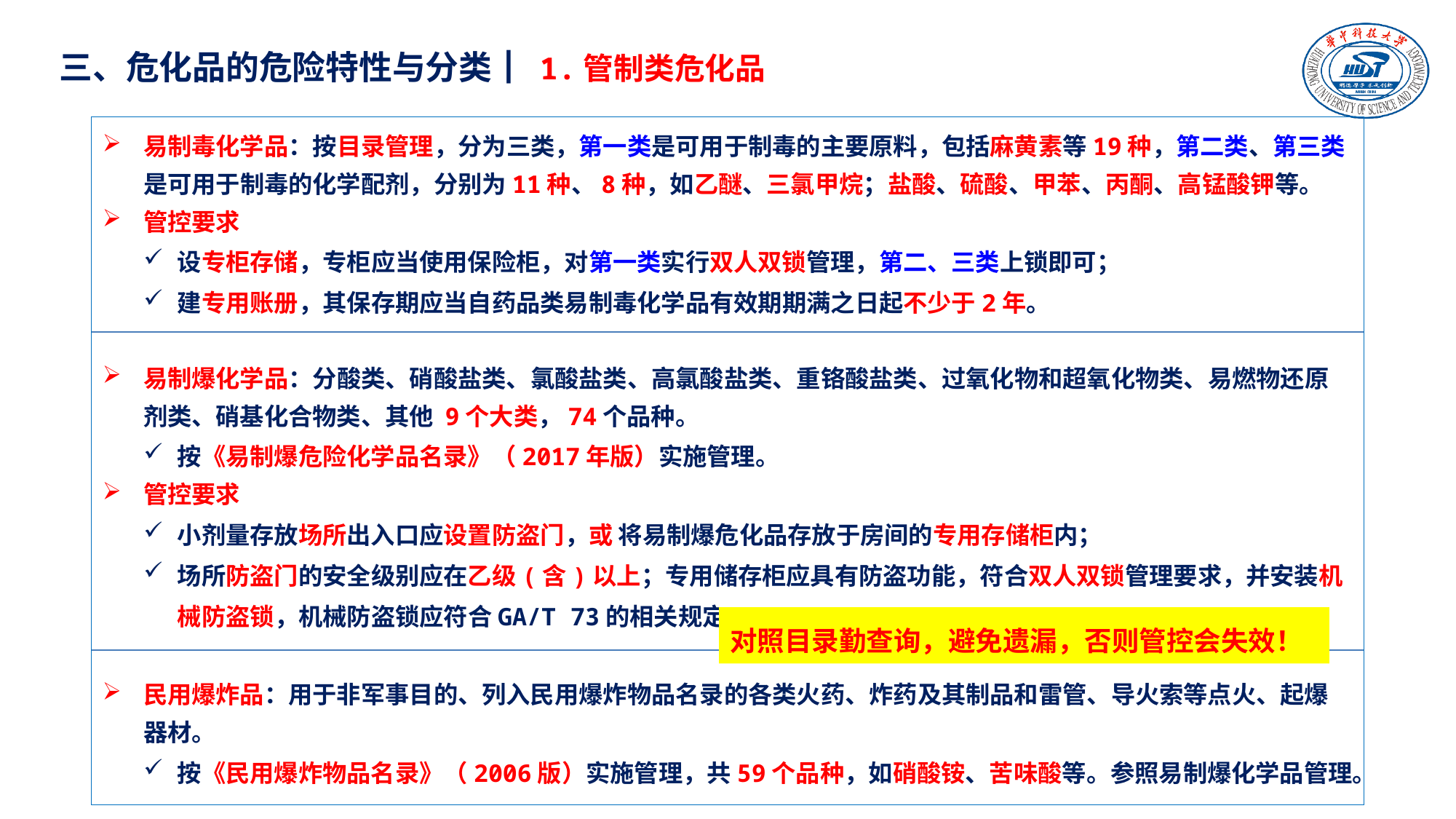

三、危化品的危险特性与分类┃ 1.管制类危化品
易制毒化学品：按目录管理，分为三类，第一类是可用于制毒的主要原料，包括麻黄素等19种，第二类、第三类是可用于制毒的化学配剂，分别为11种、8种，如乙醚、三氯甲烷；盐酸、硫酸、甲苯、丙酮、高锰酸钾等。
管控要求
设专柜存储，专柜应当使用保险柜，对第一类实行双人双锁管理，第二、三类上锁即可；
建专用账册，其保存期应当自药品类易制毒化学品有效期期满之日起不少于2年。

易制爆化学品：分酸类、硝酸盐类、氯酸盐类、高氯酸盐类、重铬酸盐类、过氧化物和超氧化物类、易燃物还原剂类、硝基化合物类、其他 9个大类，74个品种。
按《易制爆危险化学品名录》（2017年版）实施管理。
管控要求
小剂量存放场所出入口应设置防盗门，或 将易制爆危化品存放于房间的专用存储柜内；
场所防盗门的安全级别应在乙级(含)以上；专用储存柜应具有防盗功能，符合双人双锁管理要求，并安装机械防盗锁，机械防盗锁应符合GA/T 73的相关规定。

民用爆炸品：用于非军事目的、列入民用爆炸物品名录的各类火药、炸药及其制品和雷管、导火索等点火、起爆器材。
按《民用爆炸物品名录》（2006版）实施管理，共59个品种，如硝酸铵、苦味酸等。参照易制爆化学品管理。
对照目录勤查询，避免遗漏，否则管控会失效！